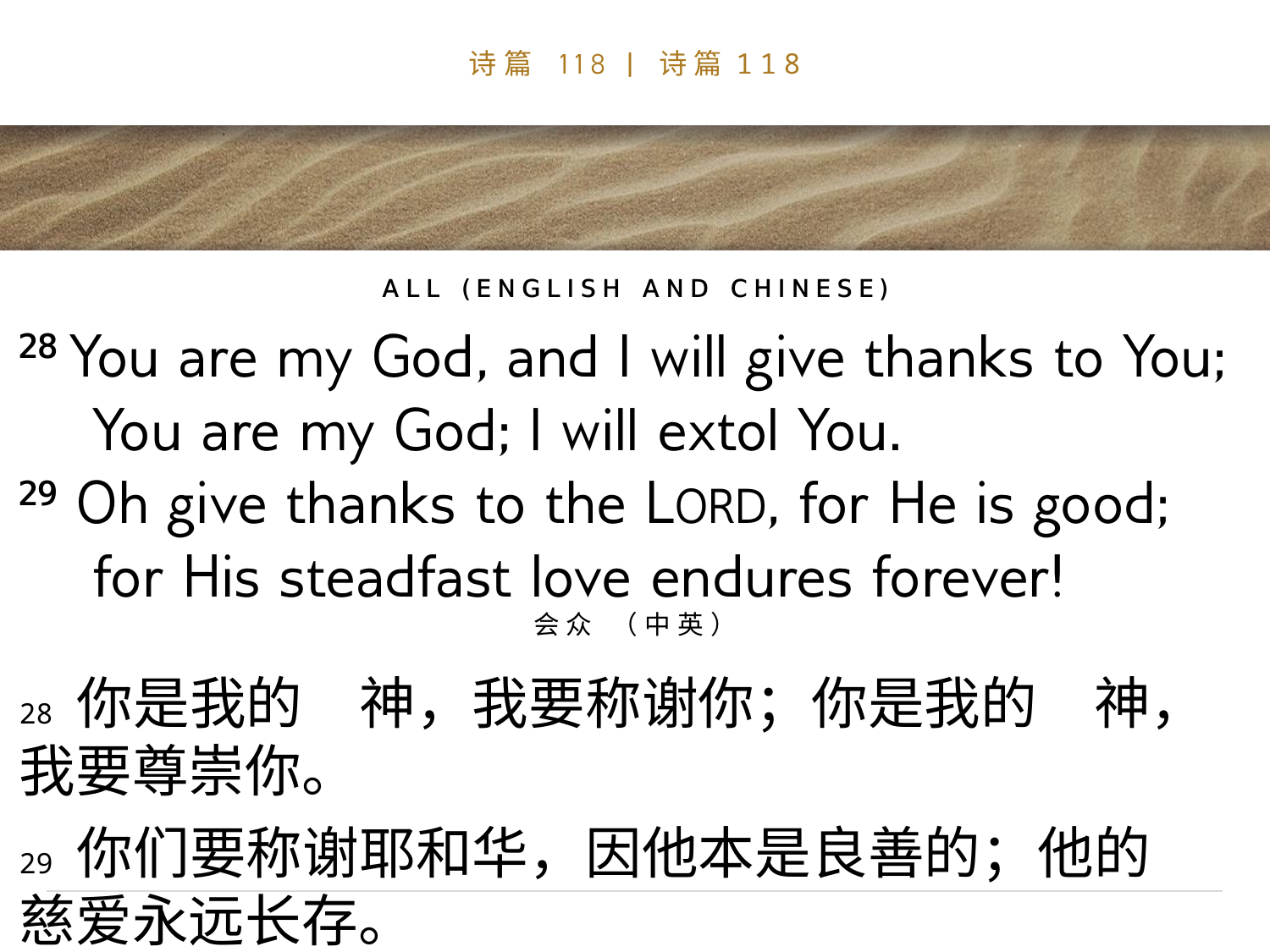

# 诗篇 118 | 诗篇118
ALL (ENGLISH AND CHINESE)
28 You are my God, and I will give thanks to You;
    You are my God; I will extol You.
29 Oh give thanks to the LORD, for He is good;
    for His steadfast love endures forever!

会众 （中英）
28 你是我的　神，我要称谢你；你是我的　神，我要尊崇你。
29 你们要称谢耶和华，因他本是良善的；他的慈爱永远长存。